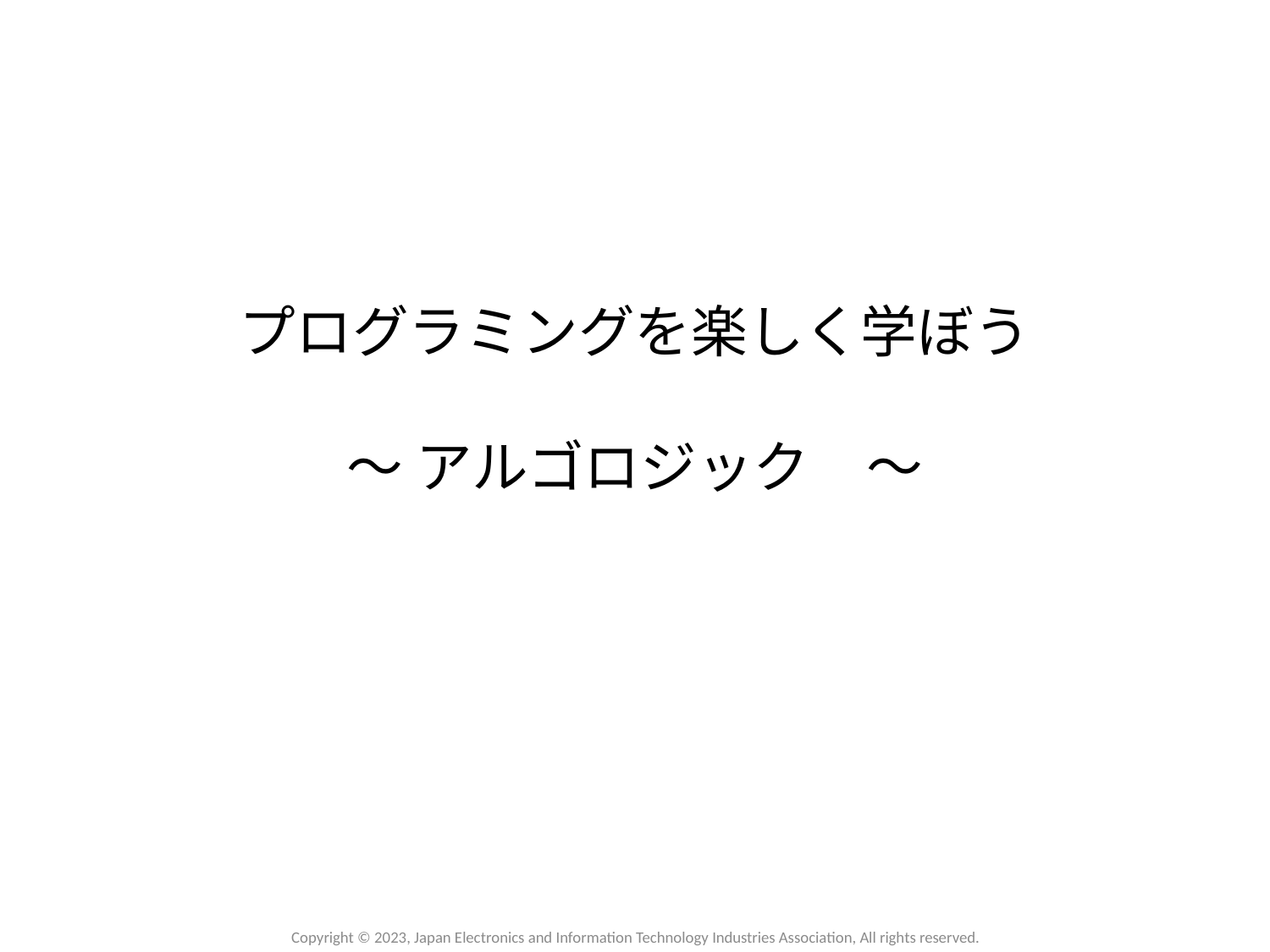

# プログラミングを楽しく学ぼう ～ アルゴロジック　～
Copyright © 2023, Japan Electronics and Information Technology Industries Association, All rights reserved.